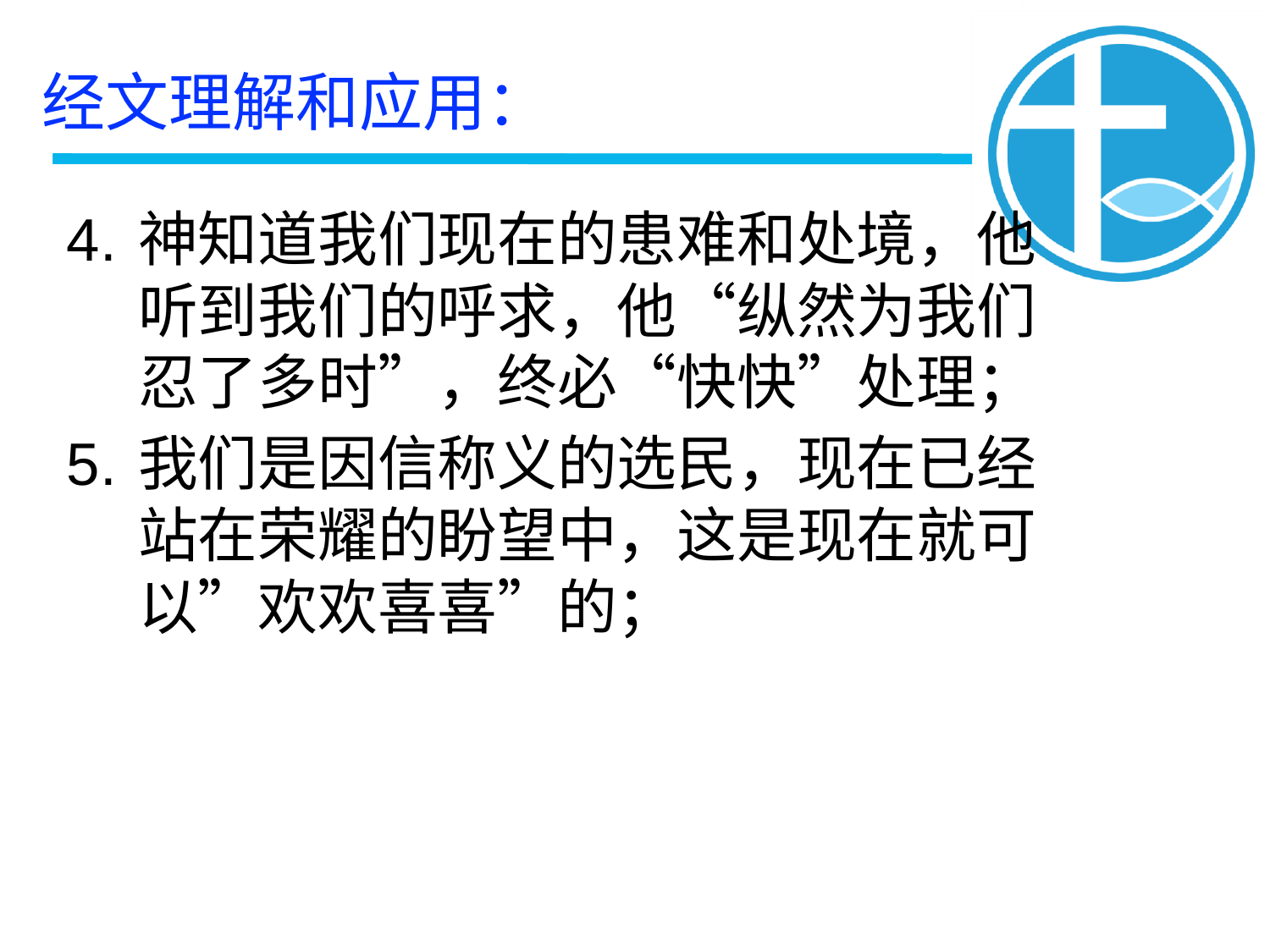

经文理解和应用：
神知道我们现在的患难和处境，他听到我们的呼求，他“纵然为我们忍了多时”，终必“快快”处理；
我们是因信称义的选民，现在已经站在荣耀的盼望中，这是现在就可以”欢欢喜喜”的；